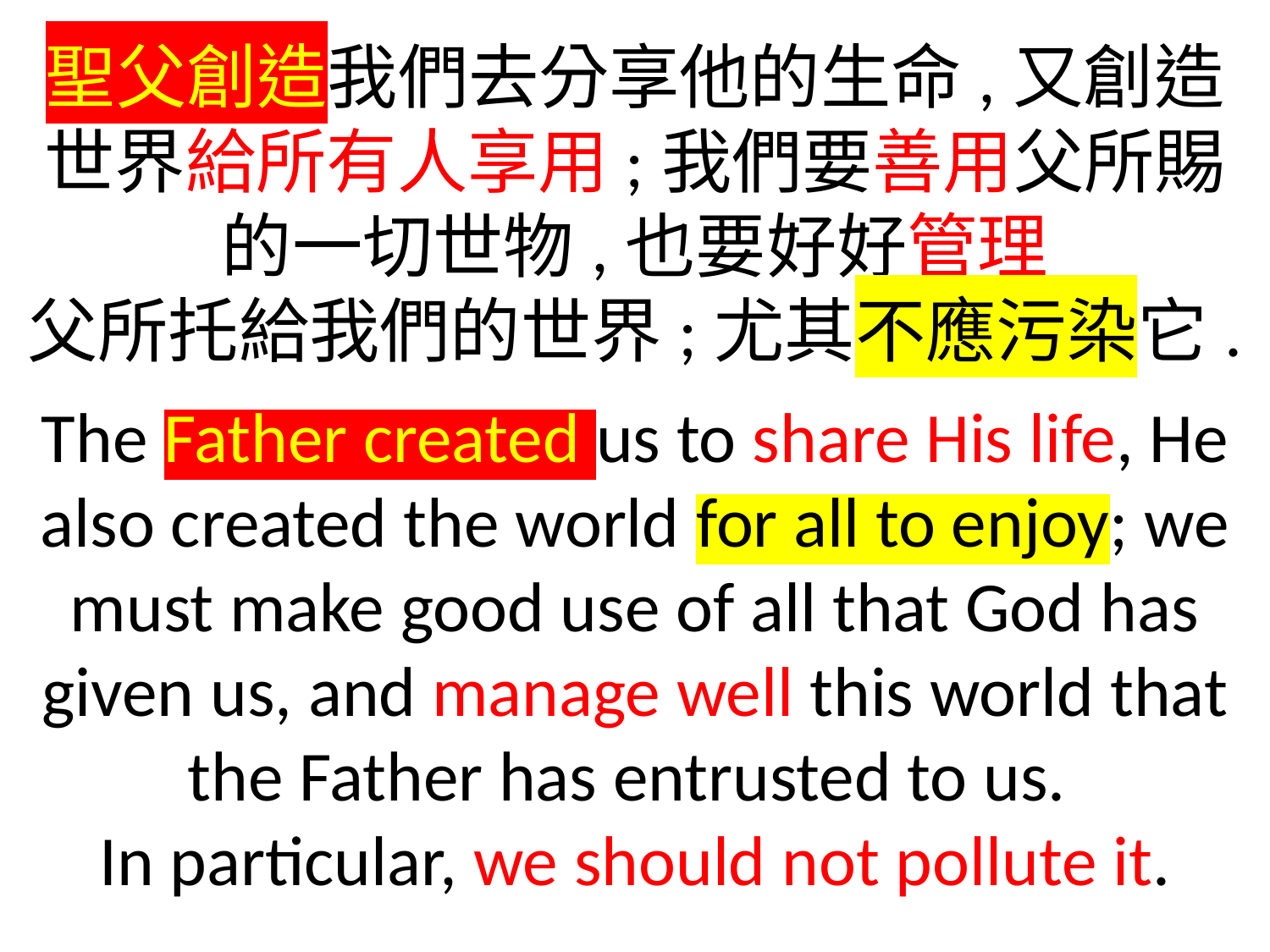

聖父創造我們去分享他的生命,又創造世界給所有人享用;我們要善用父所賜的一切世物,也要好好管理
父所托給我們的世界;尤其不應污染它.
The Father created us to share His life, He also created the world for all to enjoy; we must make good use of all that God has given us, and manage well this world that the Father has entrusted to us.
In particular, we should not pollute it.